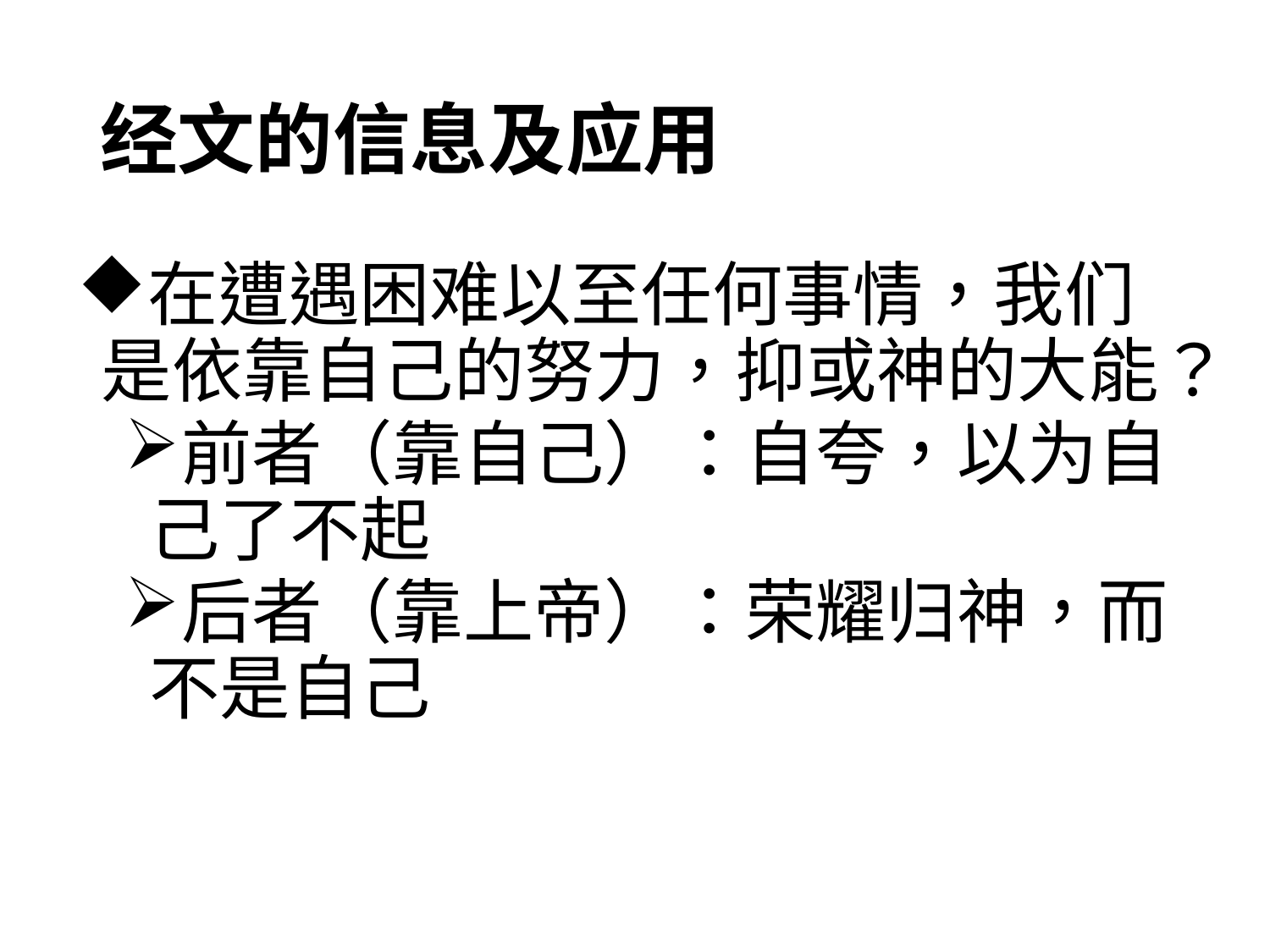

# 经文的信息及应用
在遭遇困难以至任何事情，我们是依靠自己的努力，抑或神的大能？
前者（靠自己）：自夸，以为自己了不起
后者（靠上帝）：荣耀归神，而不是自己